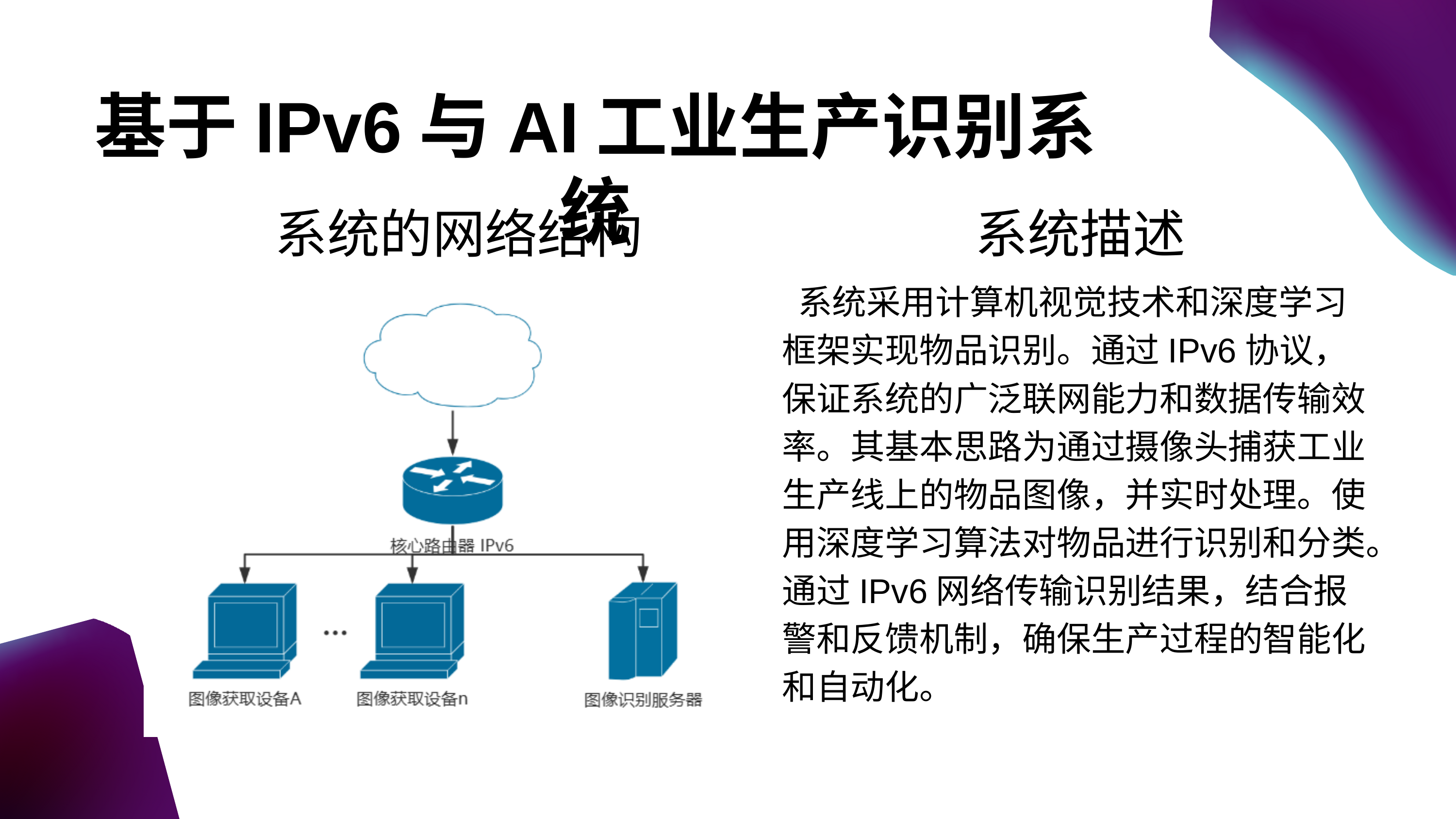

基于IPv6与AI工业生产识别系统
系统的网络结构
系统描述
 系统采用计算机视觉技术和深度学习框架实现物品识别。通过IPv6协议，保证系统的广泛联网能力和数据传输效率。其基本思路为通过摄像头捕获工业生产线上的物品图像，并实时处理。使用深度学习算法对物品进行识别和分类。通过IPv6网络传输识别结果，结合报警和反馈机制，确保生产过程的智能化和自动化。